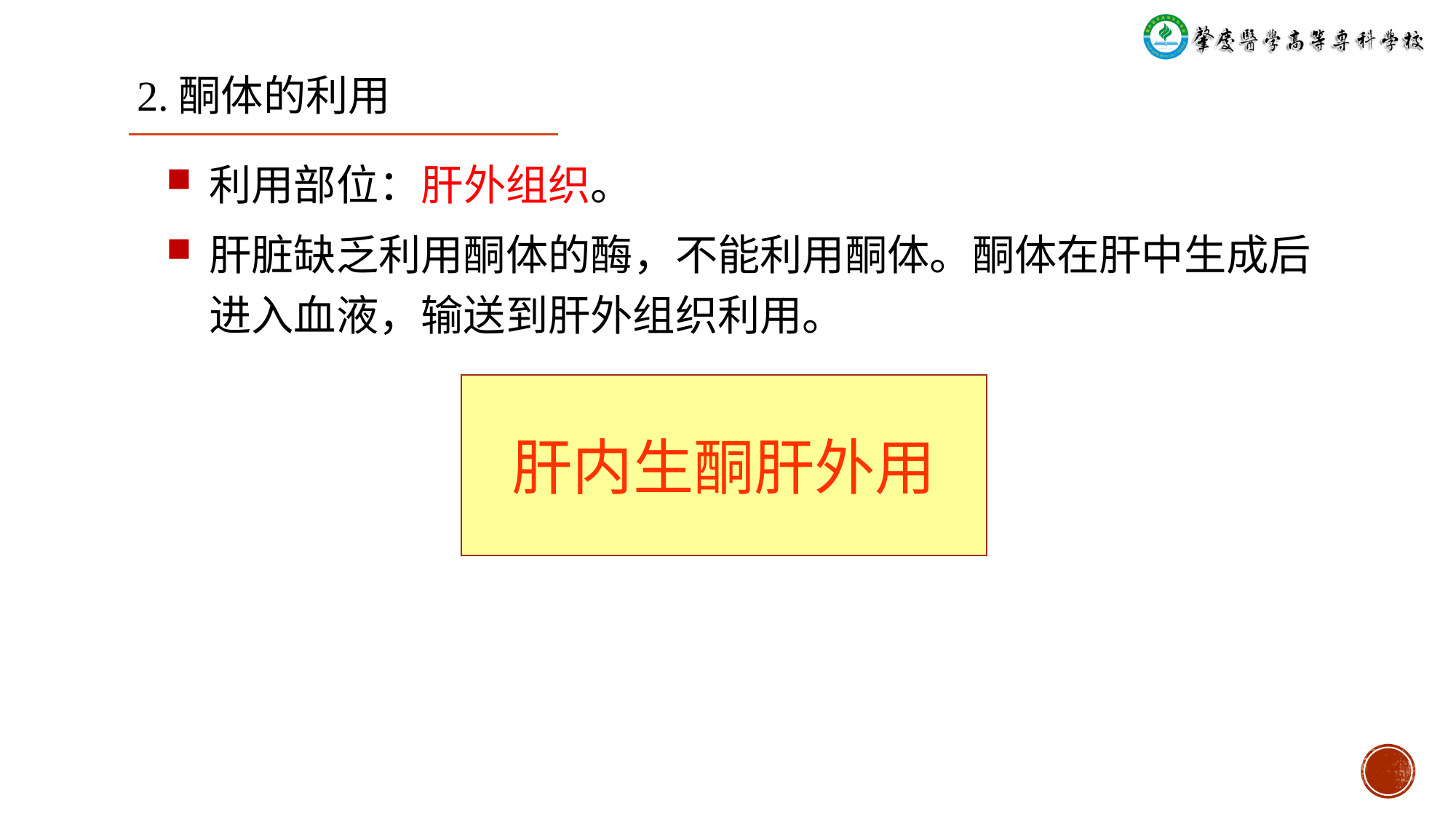

# 2.酮体的利用
利用部位：肝外组织。
肝脏缺乏利用酮体的酶，不能利用酮体。酮体在肝中生成后进入血液，输送到肝外组织利用。
肝内生酮肝外用